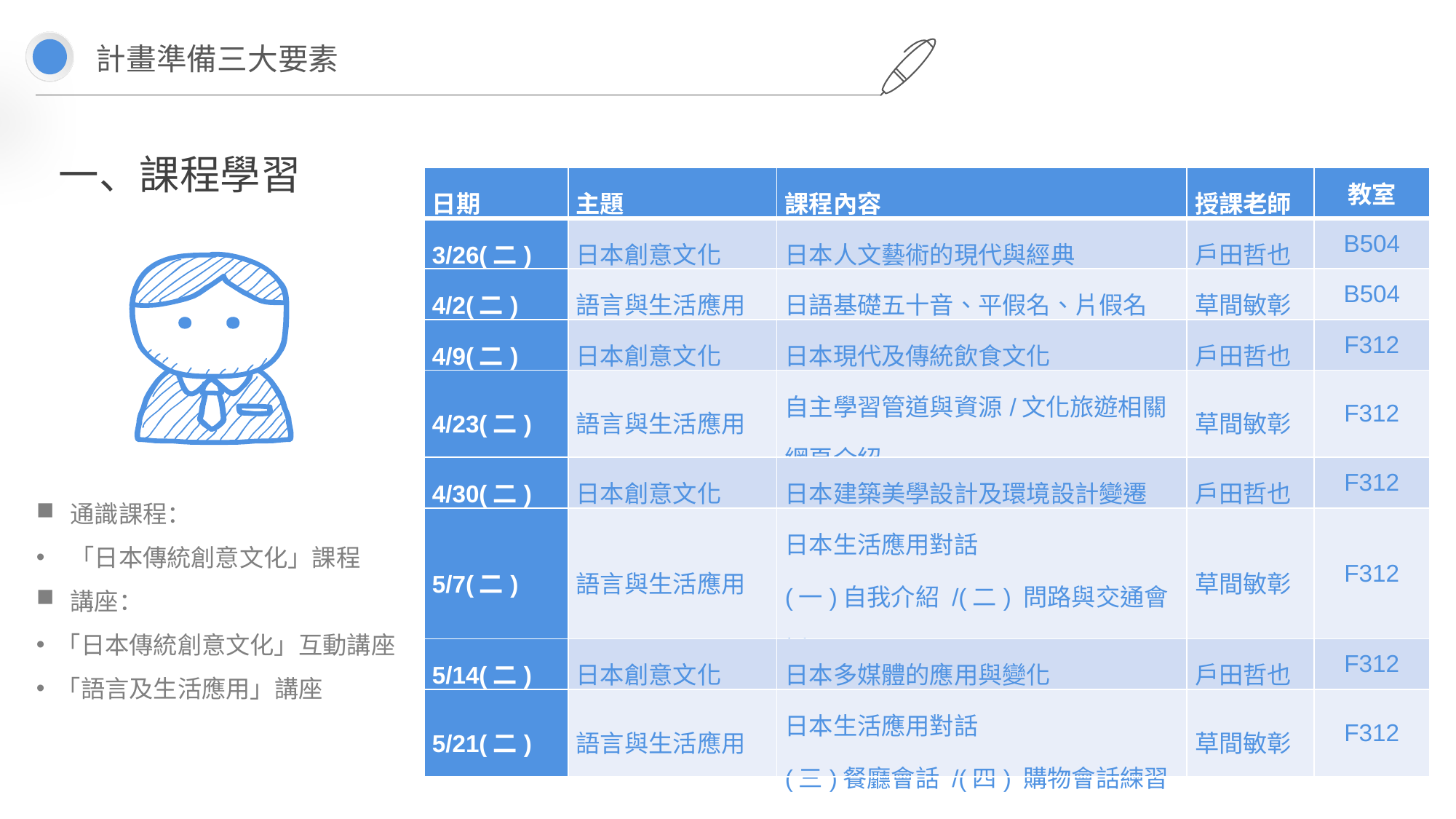

計畫準備三大要素

一、課程學習
| 日期 | 主題 | 課程內容 | 授課老師 | 教室 |
| --- | --- | --- | --- | --- |
| 3/26(二) | 日本創意文化 | 日本人文藝術的現代與經典 | 戶田哲也 | B504 |
| 4/2(二) | 語言與生活應用 | 日語基礎五十音、平假名、片假名 | 草間敏彰 | B504 |
| 4/9(二) | 日本創意文化 | 日本現代及傳統飲食文化 | 戶田哲也 | F312 |
| 4/23(二) | 語言與生活應用 | 自主學習管道與資源/文化旅遊相關網頁介紹 | 草間敏彰 | F312 |
| 4/30(二) | 日本創意文化 | 日本建築美學設計及環境設計變遷 | 戶田哲也 | F312 |
| 5/7(二) | 語言與生活應用 | 日本生活應用對話 (一)自我介紹 /(二) 問路與交通會話 | 草間敏彰 | F312 |
| 5/14(二) | 日本創意文化 | 日本多媒體的應用與變化 | 戶田哲也 | F312 |
| 5/21(二) | 語言與生活應用 | 日本生活應用對話 (三)餐廳會話 /(四) 購物會話練習 | 草間敏彰 | F312 |

通識課程：
「日本傳統創意文化」課程
講座：
「日本傳統創意文化」互動講座
「語言及生活應用」講座